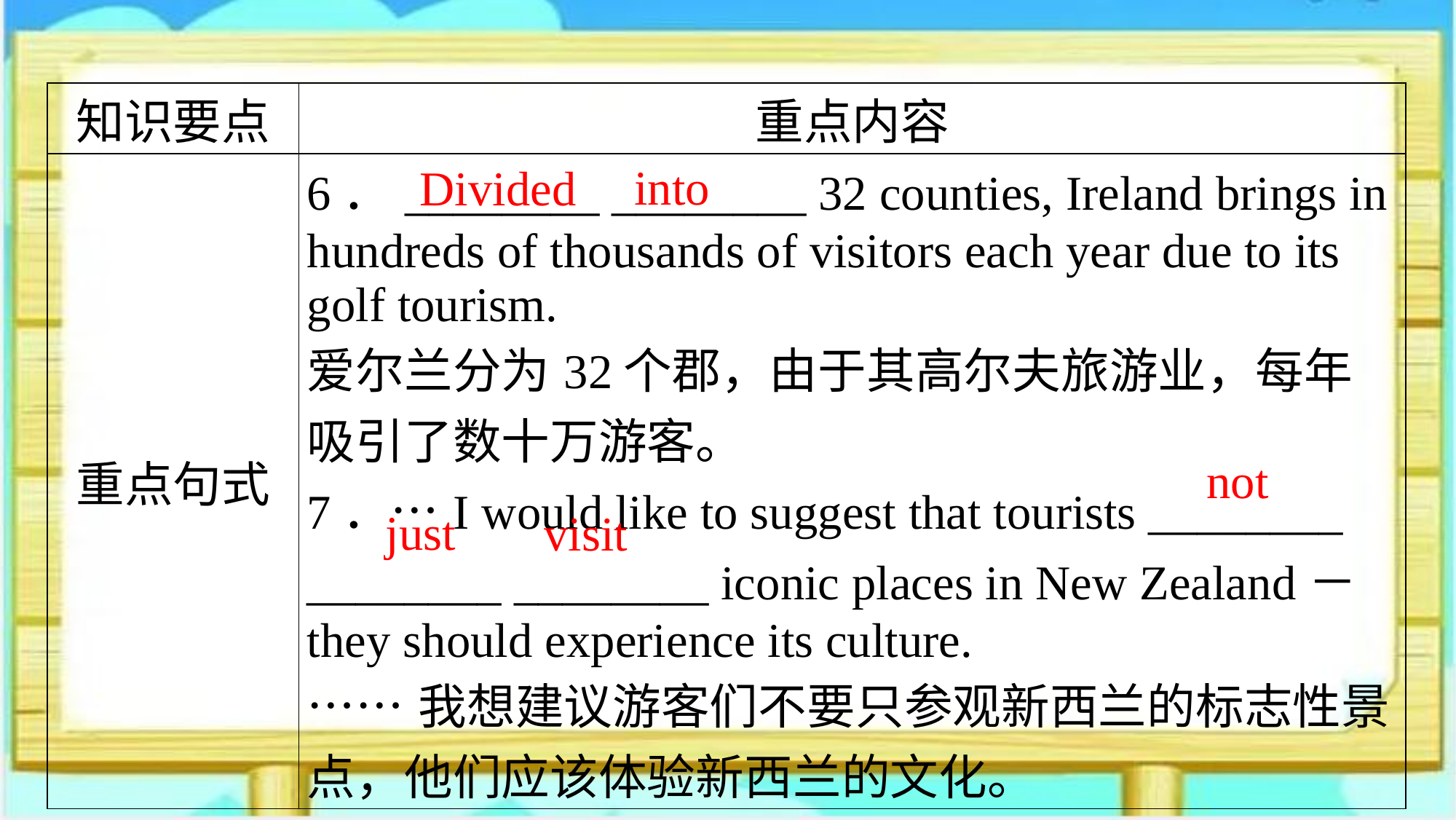

| 知识要点 | 重点内容 |
| --- | --- |
| 重点句式 | 6．\_\_\_\_\_\_\_\_ \_\_\_\_\_\_\_\_ 32 counties, Ireland brings in hundreds of thousands of visitors each year due to its golf tourism. 爱尔兰分为32个郡，由于其高尔夫旅游业，每年吸引了数十万游客。 7．…I would like to suggest that tourists \_\_\_\_\_\_\_\_ \_\_\_\_\_\_\_\_ \_\_\_\_\_\_\_\_ iconic places in New Zealand－they should experience its culture. ……我想建议游客们不要只参观新西兰的标志性景点，他们应该体验新西兰的文化。 |
into
Divided
not
just
visit